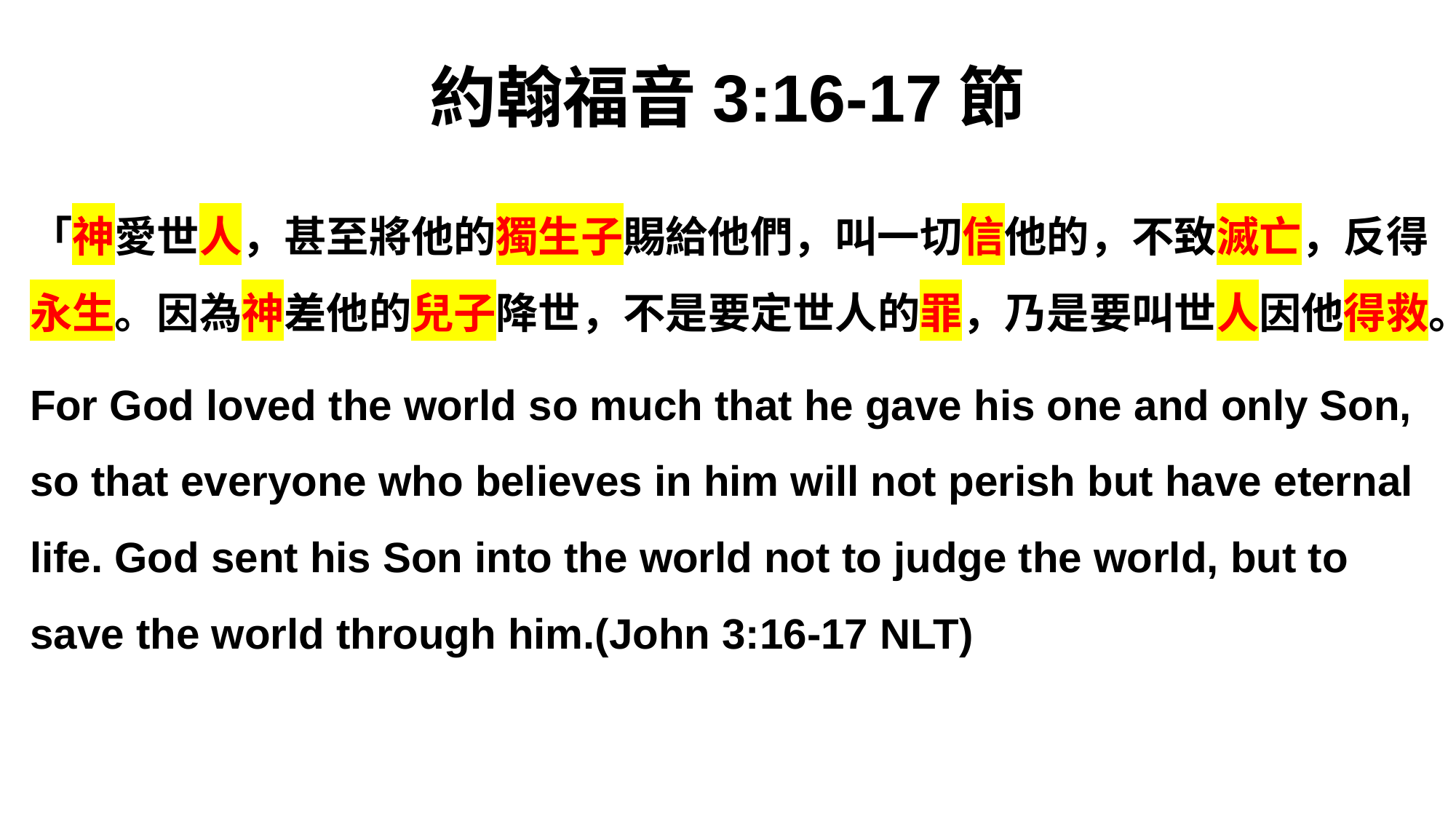

# 約翰福音3:16-17節
「神愛世人，甚至將他的獨生子賜給他們，叫一切信他的，不致滅亡，反得永生。因為神差他的兒子降世，不是要定世人的罪，乃是要叫世人因他得救。
For God loved the world so much that he gave his one and only Son, so that everyone who believes in him will not perish but have eternal life. God sent his Son into the world not to judge the world, but to save the world through him.(John 3:16-17 NLT)